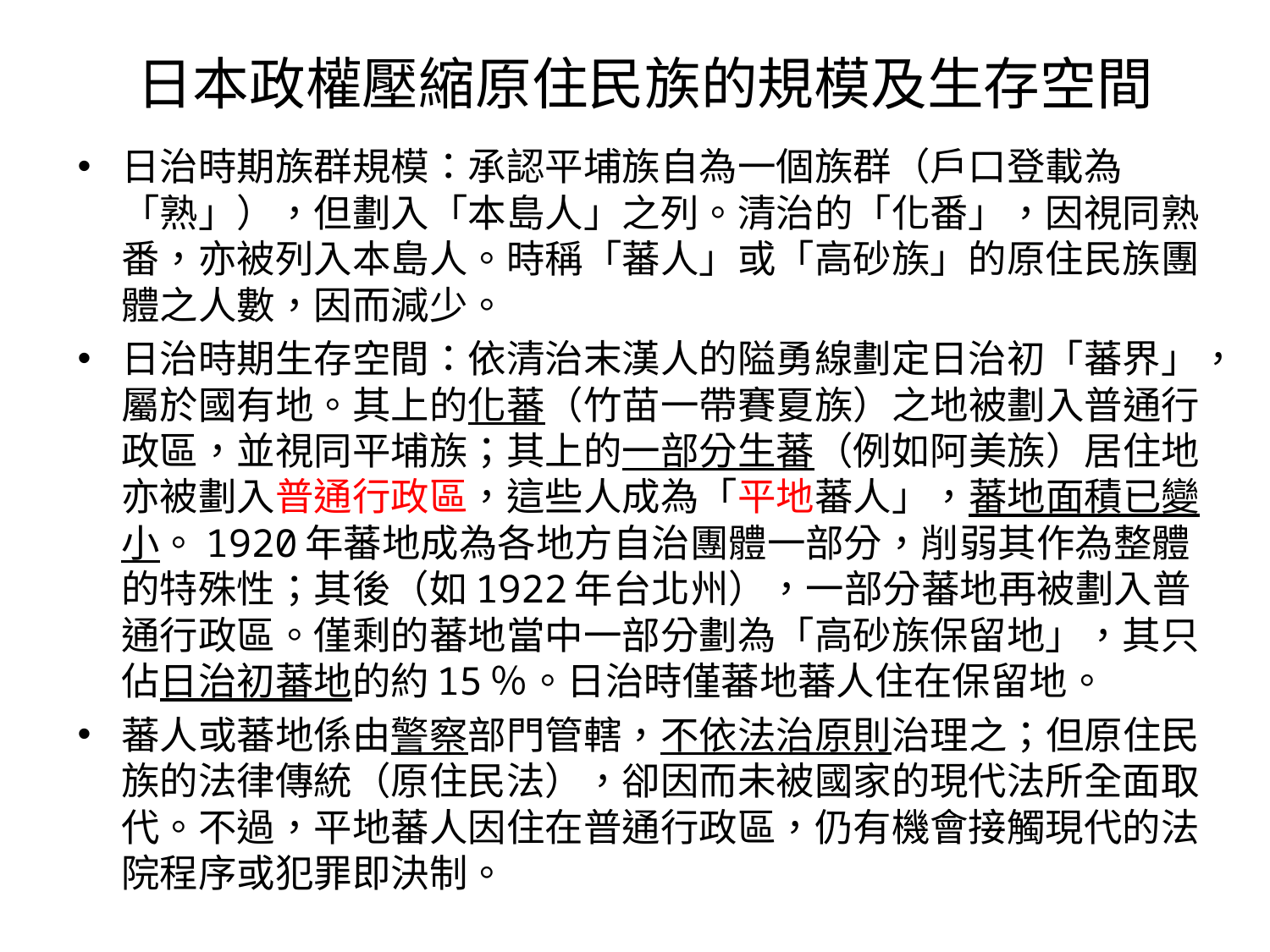

# 日本政權壓縮原住民族的規模及生存空間
日治時期族群規模：承認平埔族自為一個族群（戶口登載為「熟」），但劃入「本島人」之列。清治的「化番」，因視同熟番，亦被列入本島人。時稱「蕃人」或「高砂族」的原住民族團體之人數，因而減少。
日治時期生存空間：依清治末漢人的隘勇線劃定日治初「蕃界」，屬於國有地。其上的化蕃（竹苗一帶賽夏族）之地被劃入普通行政區，並視同平埔族；其上的一部分生蕃（例如阿美族）居住地亦被劃入普通行政區，這些人成為「平地蕃人」，蕃地面積已變小。1920年蕃地成為各地方自治團體一部分，削弱其作為整體的特殊性；其後（如1922年台北州），一部分蕃地再被劃入普通行政區。僅剩的蕃地當中一部分劃為「高砂族保留地」，其只佔日治初蕃地的約15％。日治時僅蕃地蕃人住在保留地。
蕃人或蕃地係由警察部門管轄，不依法治原則治理之；但原住民族的法律傳統（原住民法），卻因而未被國家的現代法所全面取代。不過，平地蕃人因住在普通行政區，仍有機會接觸現代的法院程序或犯罪即決制。